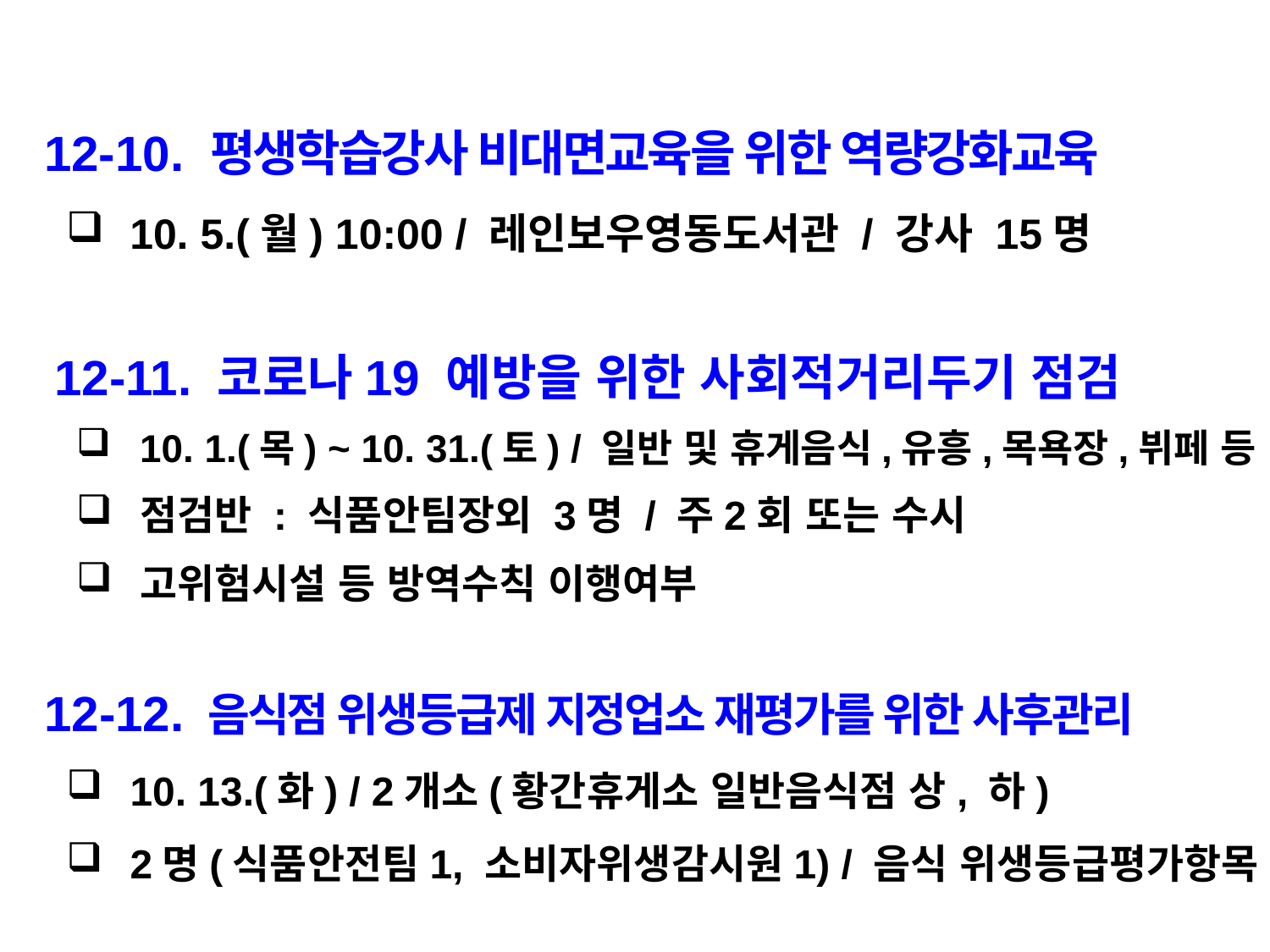

12-10. 평생학습강사 비대면교육을 위한 역량강화교육
10. 5.(월) 10:00 / 레인보우영동도서관 / 강사 15명
   12-11. 코로나19 예방을 위한 사회적거리두기 점검
10. 1.(목) ~ 10. 31.(토) / 일반 및 휴게음식,유흥,목욕장,뷔페 등
점검반 : 식품안팀장외 3명 / 주2회 또는 수시
고위험시설 등 방역수칙 이행여부
   12-12. 음식점 위생등급제 지정업소 재평가를 위한 사후관리
10. 13.(화) / 2개소(황간휴게소 일반음식점 상, 하)
2명(식품안전팀1, 소비자위생감시원1) / 음식 위생등급평가항목